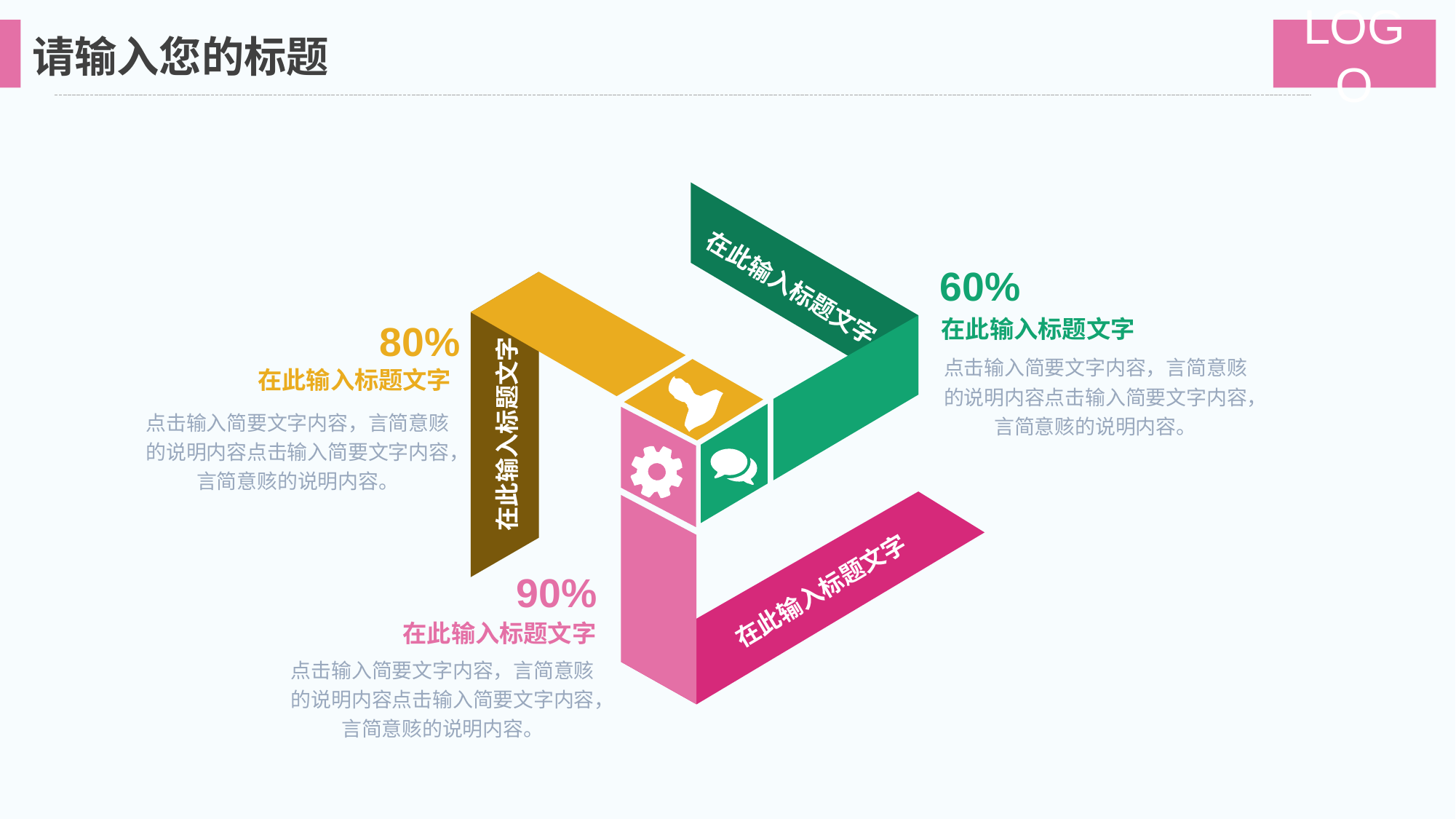

60%
在此输入标题文字

80%
在此输入标题文字
点击输入简要文字内容，言简意赅的说明内容点击输入简要文字内容，言简意赅的说明内容。
在此输入标题文字
点击输入简要文字内容，言简意赅的说明内容点击输入简要文字内容，言简意赅的说明内容。

在此输入标题文字

90%
在此输入标题文字
在此输入标题文字
点击输入简要文字内容，言简意赅的说明内容点击输入简要文字内容，言简意赅的说明内容。